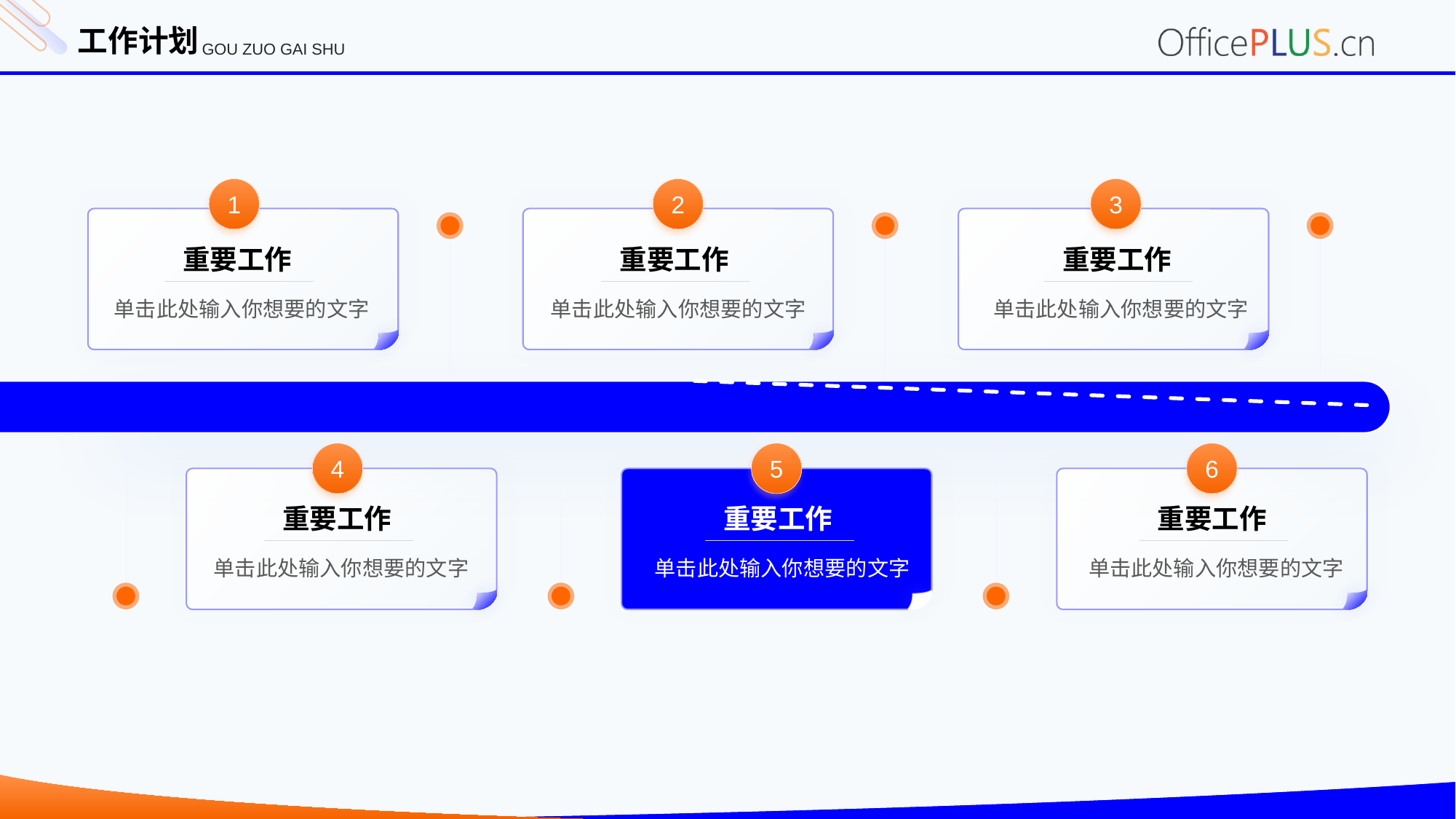

工作计划
GOU ZUO GAI SHU
1
2
3

重要工作
单击此处输入你想要的文字
重要工作
单击此处输入你想要的文字
重要工作
单击此处输入你想要的文字

4
5
6
重要工作
单击此处输入你想要的文字
重要工作
单击此处输入你想要的文字
重要工作
单击此处输入你想要的文字